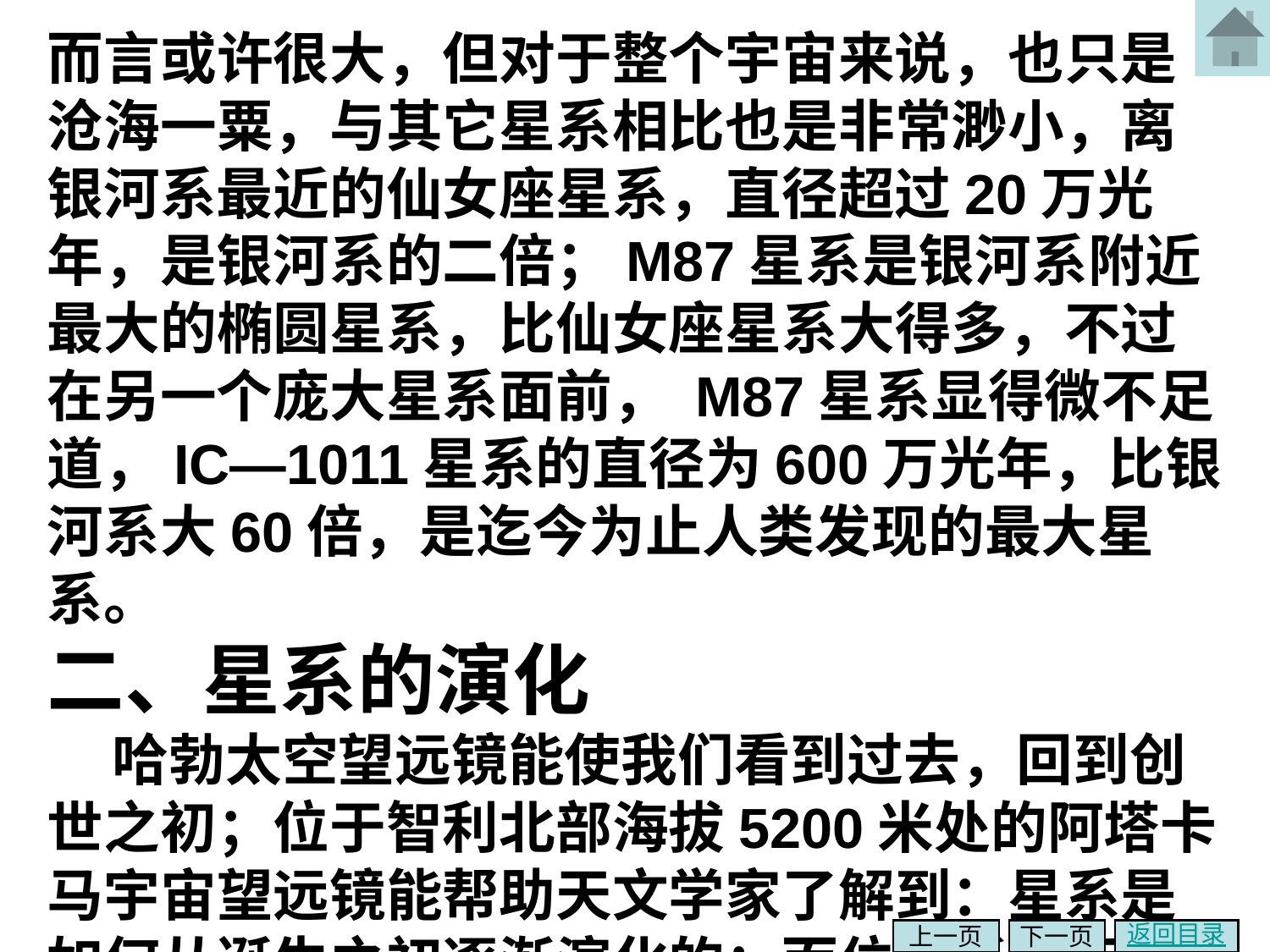

而言或许很大，但对于整个宇宙来说，也只是沧海一粟，与其它星系相比也是非常渺小，离银河系最近的仙女座星系，直径超过20万光年，是银河系的二倍；M87星系是银河系附近最大的椭圆星系，比仙女座星系大得多，不过在另一个庞大星系面前， M87星系显得微不足道，IC—1011星系的直径为600万光年，比银河系大60倍，是迄今为止人类发现的最大星系。
二、星系的演化
    哈勃太空望远镜能使我们看到过去，回到创世之初；位于智利北部海拔5200米处的阿塔卡马宇宙望远镜能帮助天文学家了解到：星系是如何从诞生之初逐渐演化的；而位于新墨西
上一页
下一页
返回目录